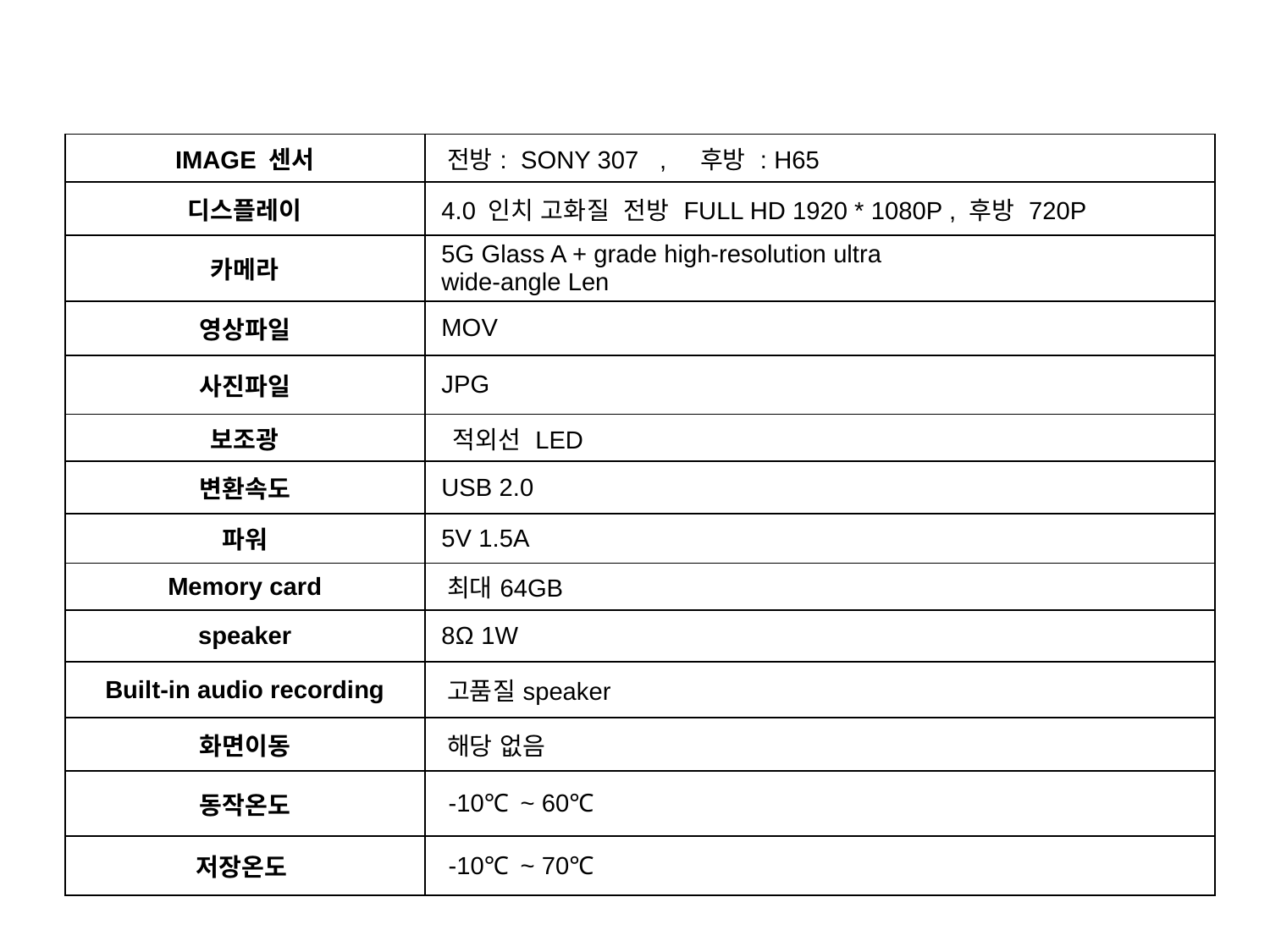

| IMAGE 센서 | 전방: SONY 307 , 후방 : H65 |
| --- | --- |
| 디스플레이 | 4.0 인치 고화질 전방 FULL HD 1920 \* 1080P , 후방 720P |
| 카메라 | 5G Glass A + grade high-resolution ultra wide-angle Len |
| 영상파일 | MOV |
| 사진파일 | JPG |
| 보조광 | 적외선 LED |
| 변환속도 | USB 2.0 |
| 파워 | 5V 1.5A |
| Memory card | 최대64GB |
| speaker | 8Ω 1W |
| Built-in audio recording | 고품질speaker |
| 화면이동 | 해당 없음 |
| 동작온도 | -10℃ ~ 60℃ |
| 저장온도 | -10℃ ~ 70℃ |